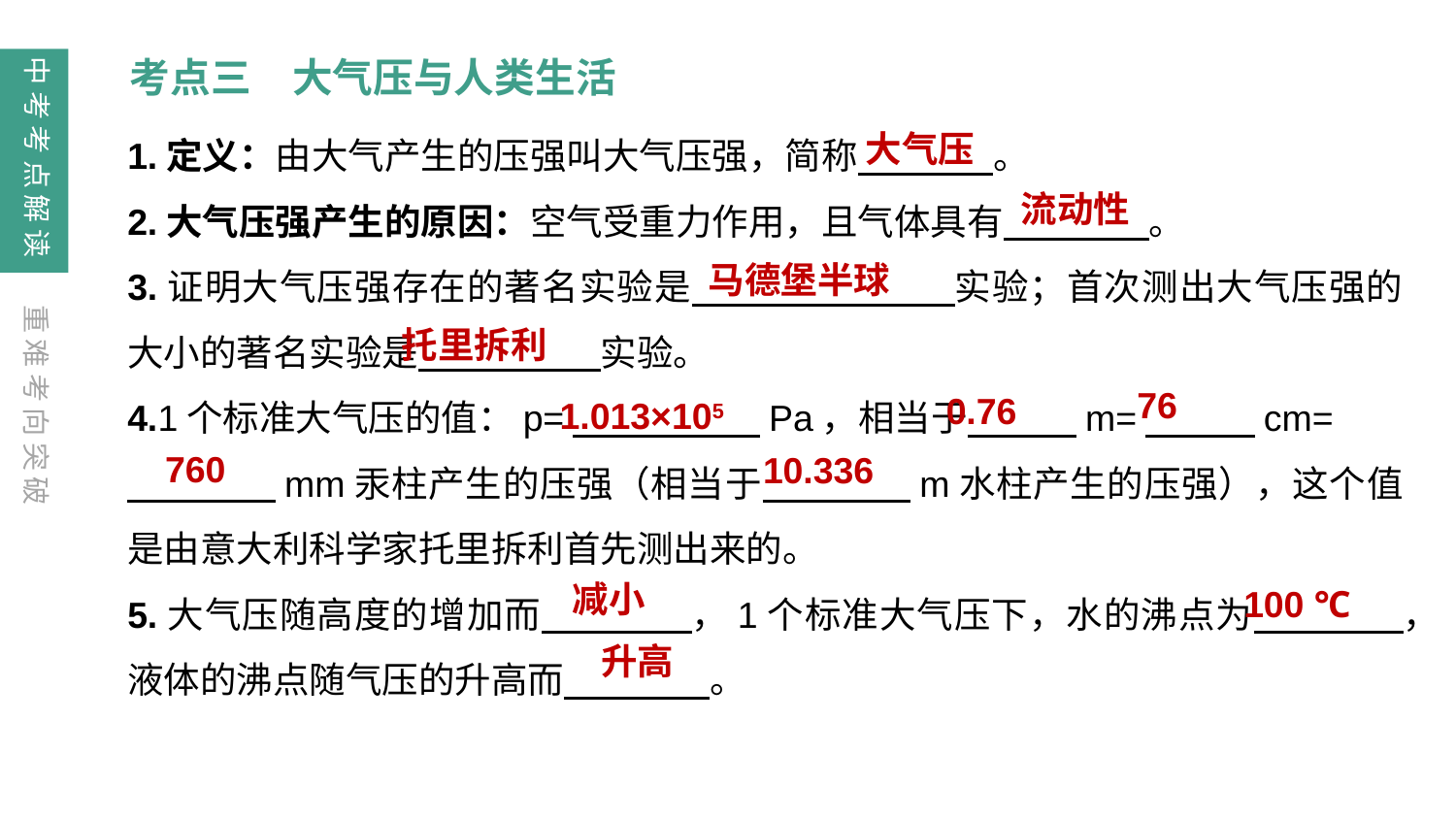

中考考点解读

考点三　大气压与人类生活
大气压
1.定义：由大气产生的压强叫大气压强，简称　            。
2.大气压强产生的原因：空气受重力作用，且气体具有　　　　。
3.证明大气压强存在的著名实验是　　　　　　　实验；首次测出大气压强的大小的著名实验是　　　　　实验。
4.1个标准大气压的值：p=　　　  　   Pa，相当于　　　m=　　　cm=
　　　　mm汞柱产生的压强（相当于　　　　m水柱产生的压强），这个值是由意大利科学家托里拆利首先测出来的。
5.大气压随高度的增加而　　　　，1个标准大气压下，水的沸点为　　　　，液体的沸点随气压的升高而　　　　。
流动性
马德堡半球
重难考向突破
托里拆利
0.76
1.013×105
76
760
10.336
减小
100 ℃
升高